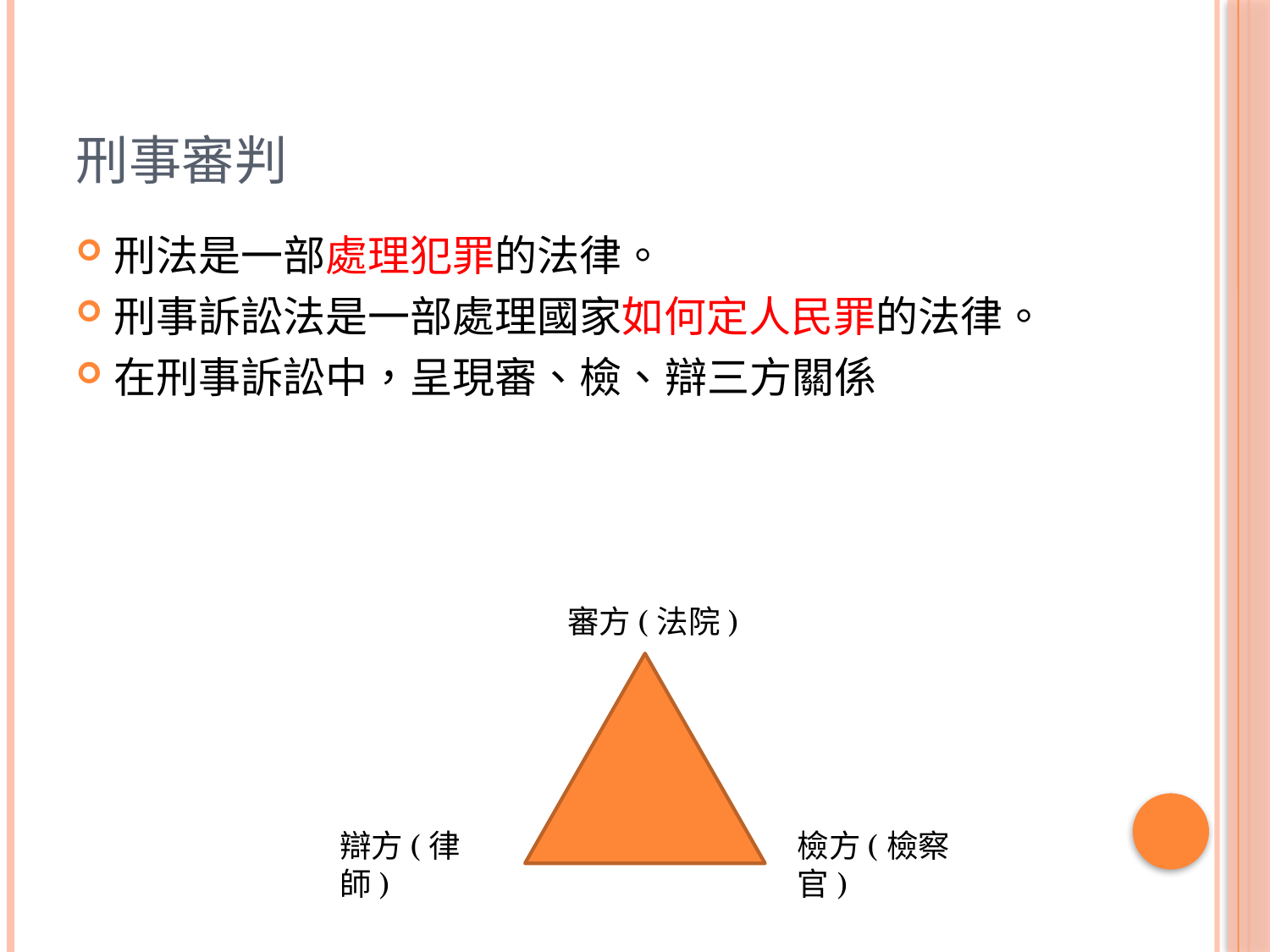

# 刑事審判
刑法是一部處理犯罪的法律。
刑事訴訟法是一部處理國家如何定人民罪的法律。
在刑事訴訟中，呈現審、檢、辯三方關係
審方(法院)

辯方(律師)
檢方(檢察官)